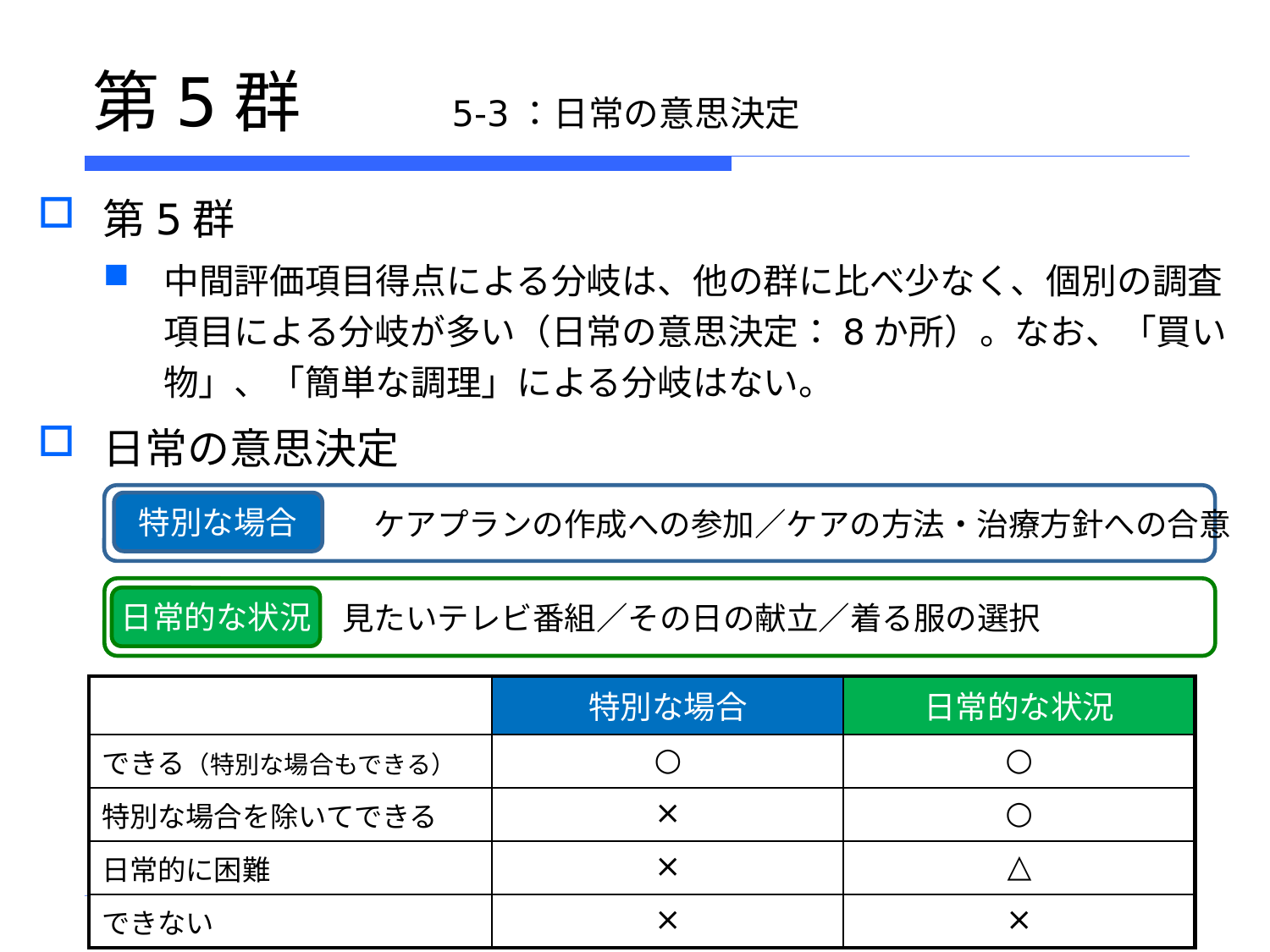

# 第5群　　5-3：日常の意思決定
第5群
中間評価項目得点による分岐は、他の群に比べ少なく、個別の調査項目による分岐が多い（日常の意思決定：8か所）。なお、「買い物」、「簡単な調理」による分岐はない。
日常の意思決定
　　　　　　　　　ケアプランの作成への参加／ケアの方法・治療方針への合意
特別な場合
　　見たいテレビ番組／その日の献立／着る服の選択
日常的な状況
|  | 特別な場合 | 日常的な状況 |
| --- | --- | --- |
| できる（特別な場合もできる） | ○ | ○ |
| 特別な場合を除いてできる | × | ○ |
| 日常的に困難 | × | △ |
| できない | × | × |